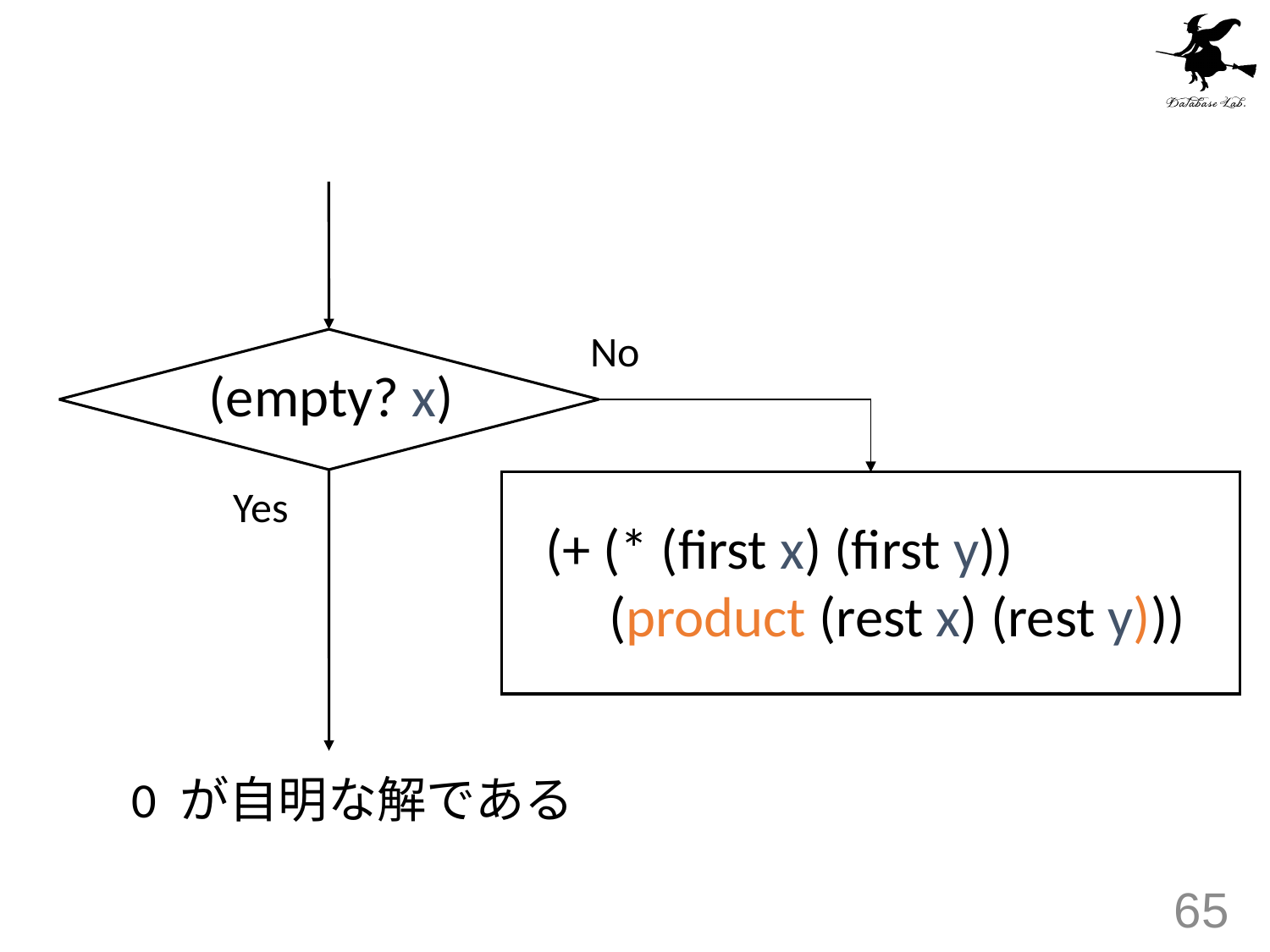

No

(empty? x)

Yes
(+ (* (first x) (first y))
     (product (rest x) (rest y)))
0 が自明な解である
65